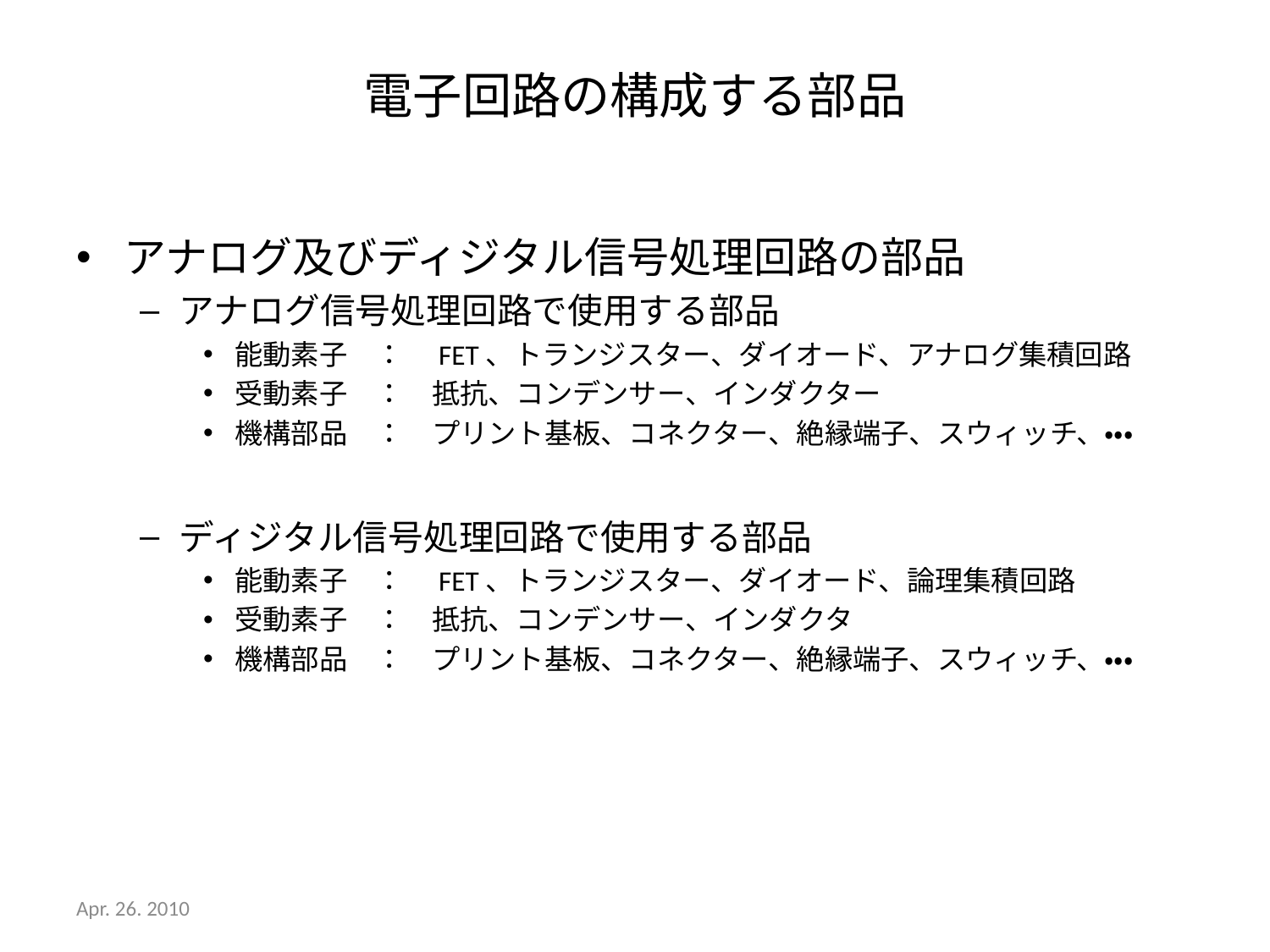

# 電子回路の構成する部品
アナログ及びディジタル信号処理回路の部品
アナログ信号処理回路で使用する部品
能動素子　：　FET、トランジスター、ダイオード、アナログ集積回路
受動素子　：　抵抗、コンデンサー、インダクター
機構部品　：　プリント基板、コネクター、絶縁端子、スウィッチ、・・・

ディジタル信号処理回路で使用する部品
能動素子　：　FET、トランジスター、ダイオード、論理集積回路
受動素子　：　抵抗、コンデンサー、インダクタ
機構部品　：　プリント基板、コネクター、絶縁端子、スウィッチ、・・・

Apr. 26. 2010